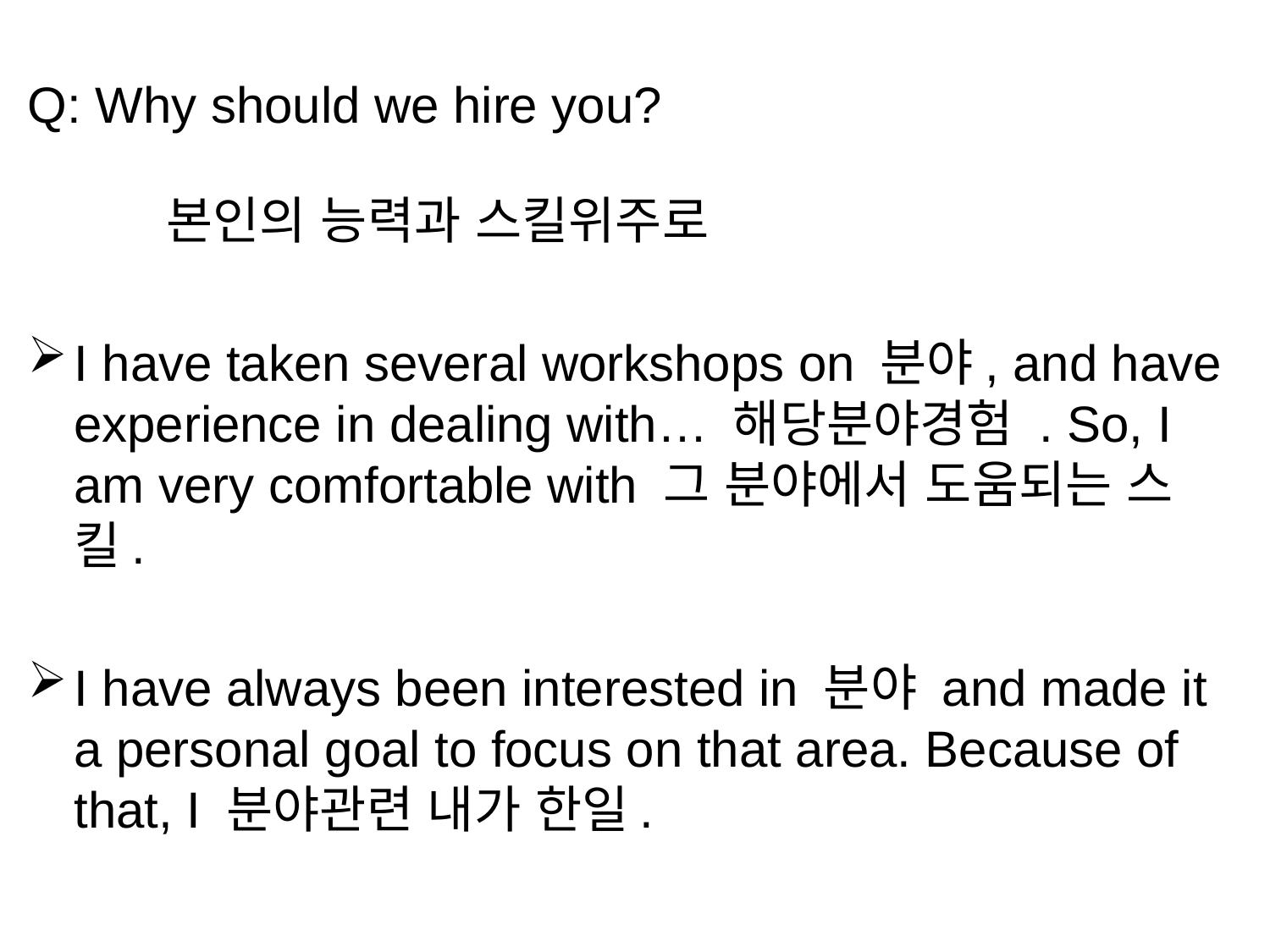

Q: Why should we hire you?

         본인의 능력과 스킬위주로

I have taken several workshops on 분야, and have experience in dealing with… 해당분야경험 . So, I am very comfortable with 그 분야에서 도움되는 스킬.

I have always been interested in 분야 and made it a personal goal to focus on that area. Because of that, I 분야관련 내가 한일.